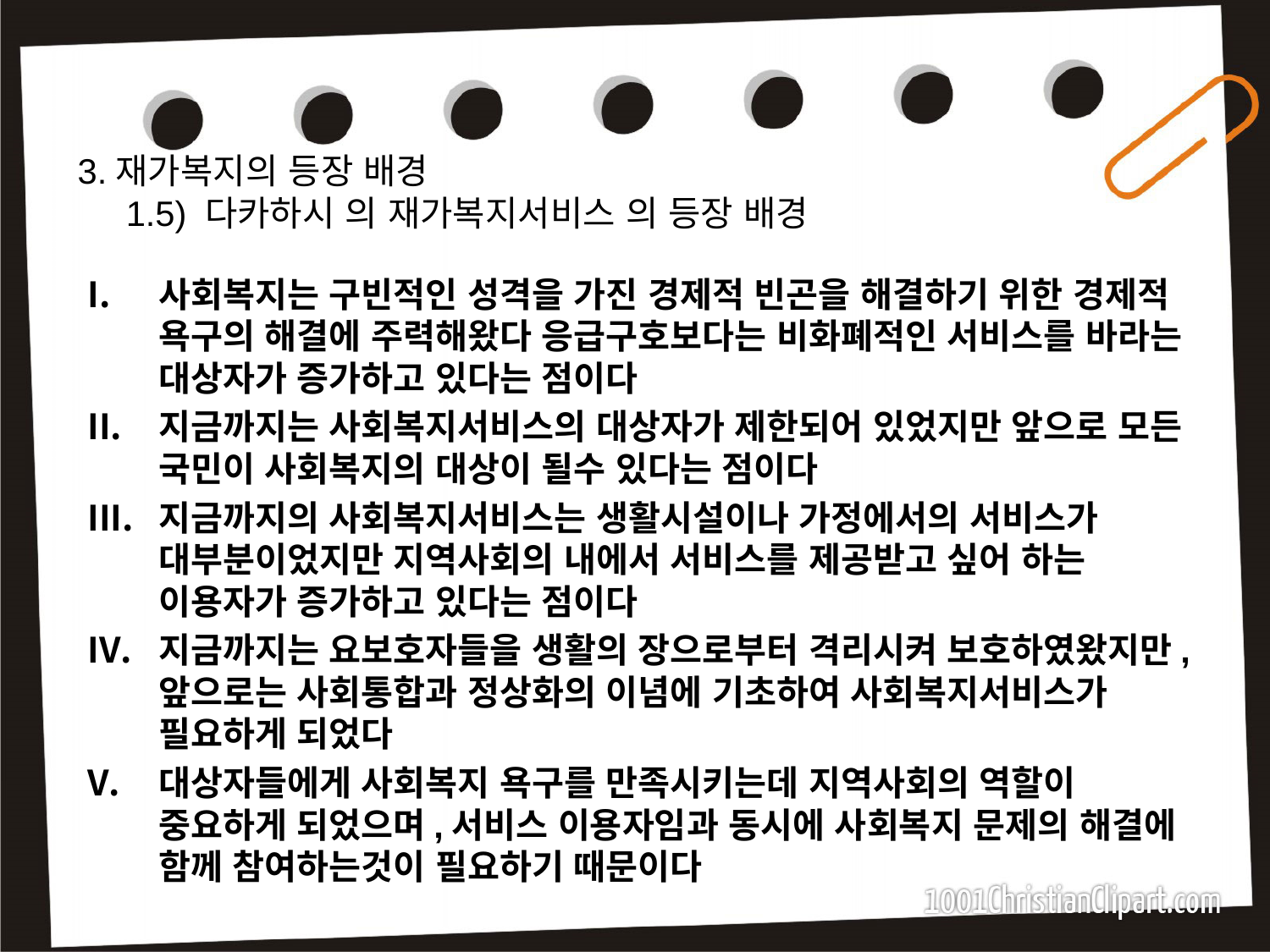

# 3.재가복지의 등장 배경 1.5) 다카하시 의 재가복지서비스 의 등장 배경
사회복지는 구빈적인 성격을 가진 경제적 빈곤을 해결하기 위한 경제적 욕구의 해결에 주력해왔다 응급구호보다는 비화폐적인 서비스를 바라는 대상자가 증가하고 있다는 점이다
지금까지는 사회복지서비스의 대상자가 제한되어 있었지만 앞으로 모든 국민이 사회복지의 대상이 될수 있다는 점이다
지금까지의 사회복지서비스는 생활시설이나 가정에서의 서비스가 대부분이었지만 지역사회의 내에서 서비스를 제공받고 싶어 하는 이용자가 증가하고 있다는 점이다
지금까지는 요보호자들을 생활의 장으로부터 격리시켜 보호하였왔지만, 앞으로는 사회통합과 정상화의 이념에 기초하여 사회복지서비스가 필요하게 되었다
대상자들에게 사회복지 욕구를 만족시키는데 지역사회의 역할이 중요하게 되었으며,서비스 이용자임과 동시에 사회복지 문제의 해결에 함께 참여하는것이 필요하기 때문이다